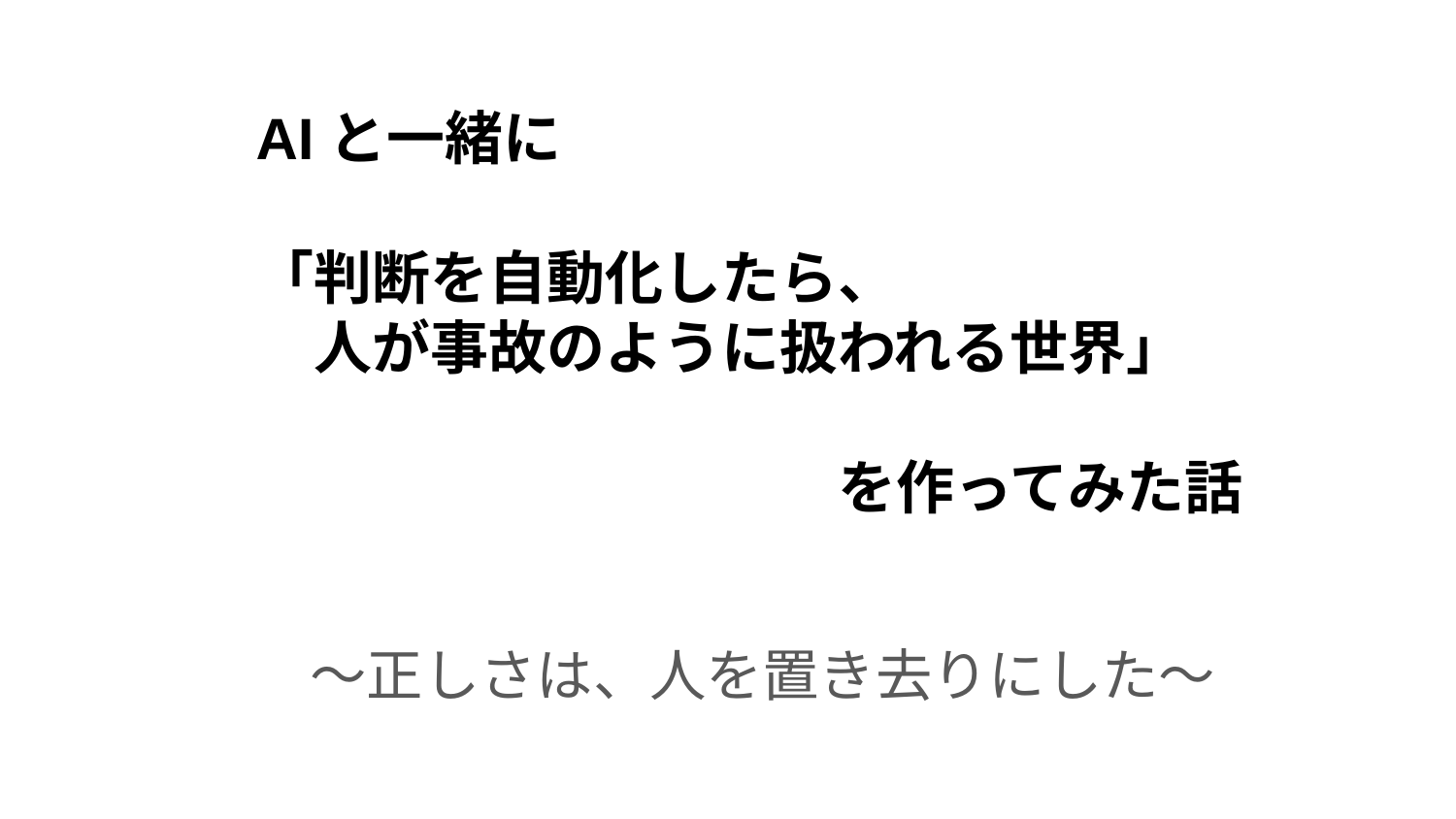

# AIと一緒に

「判断を自動化したら、
　人が事故のように扱われる世界」

を作ってみた話

〜正しさは、人を置き去りにした〜